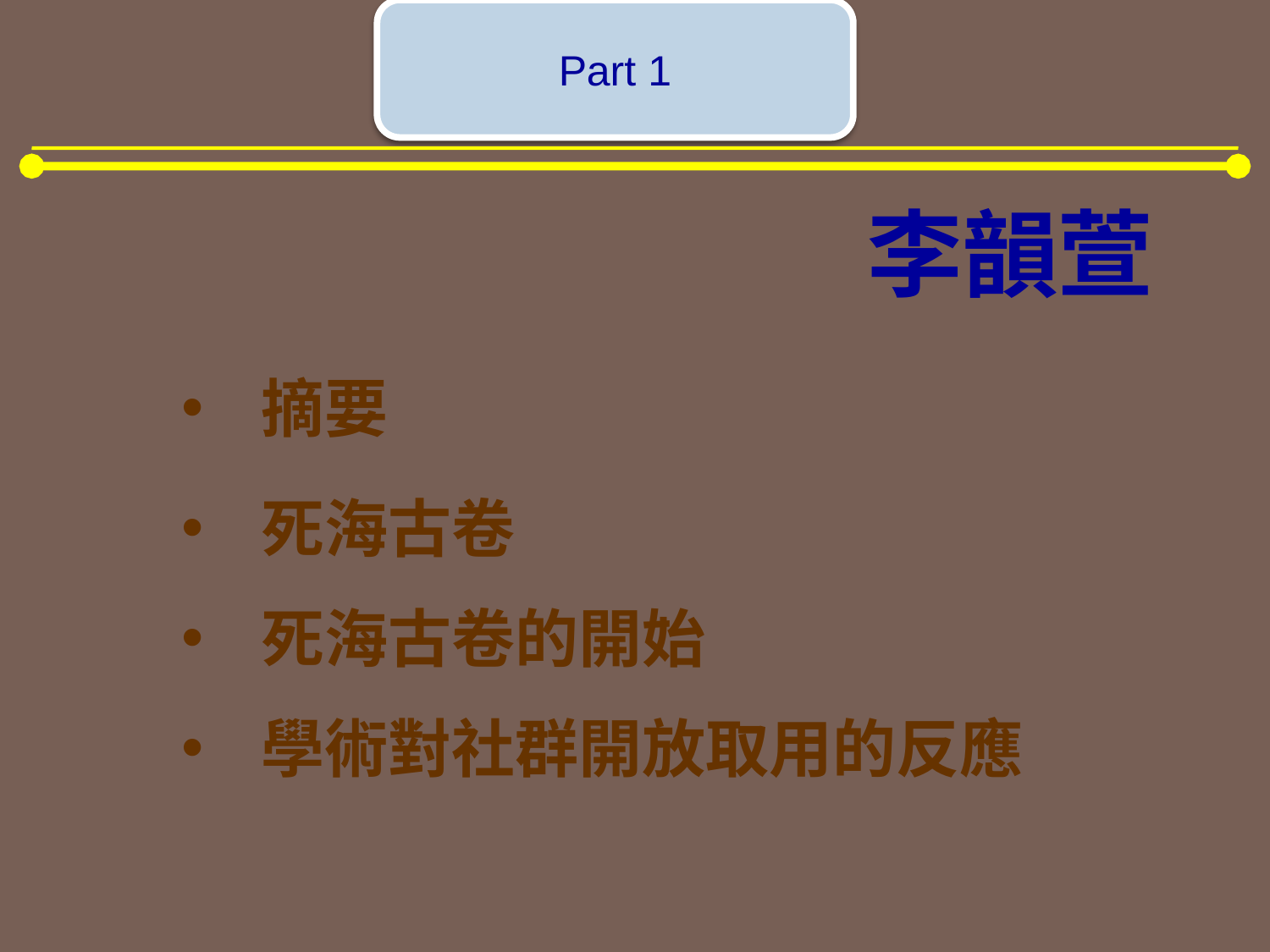

Part 1

李韻萱
摘要
死海古卷
死海古卷的開始
學術對社群開放取用的反應